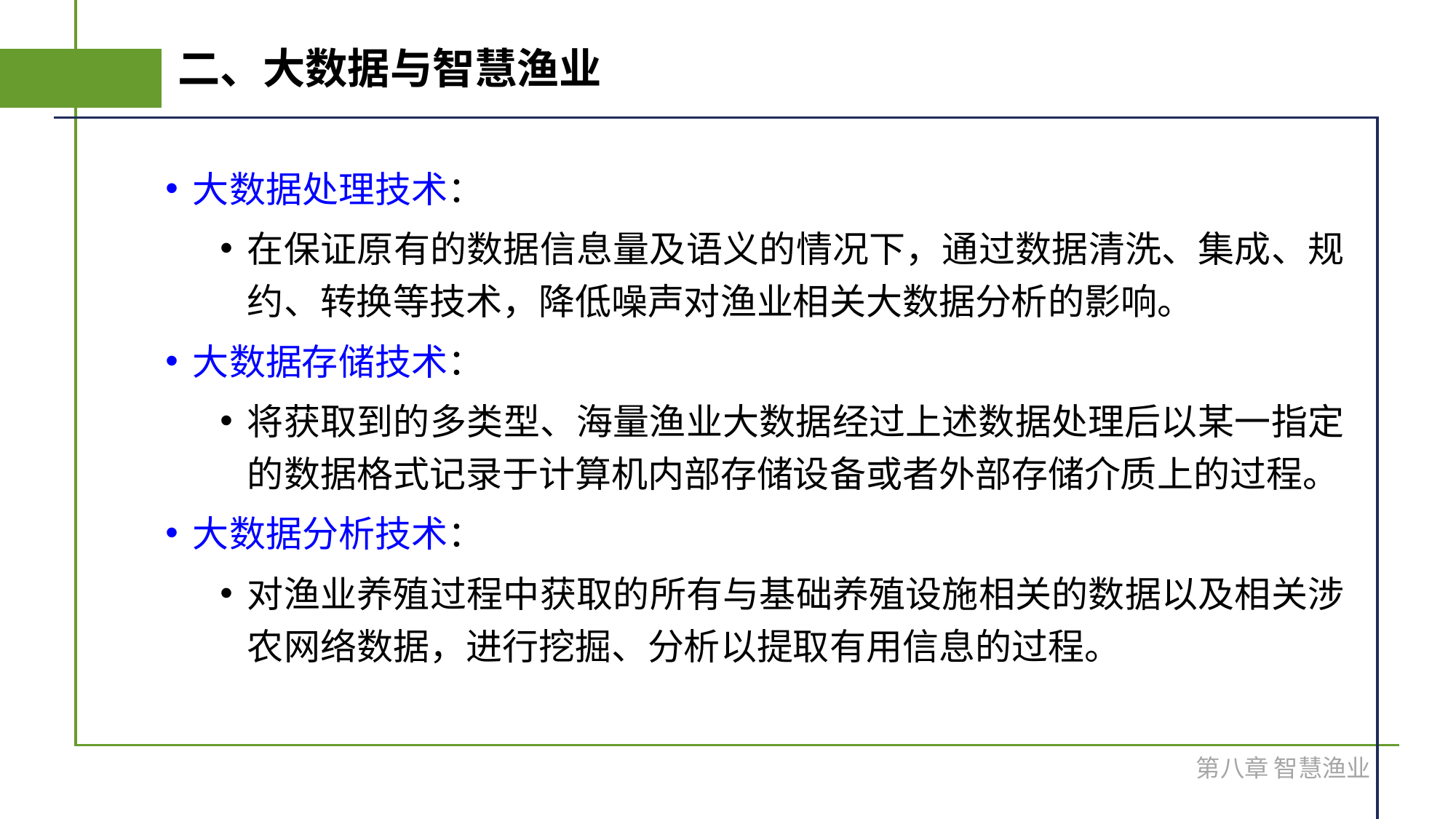

# 二、大数据与智慧渔业
大数据处理技术：
在保证原有的数据信息量及语义的情况下，通过数据清洗、集成、规约、转换等技术，降低噪声对渔业相关大数据分析的影响。
大数据存储技术：
将获取到的多类型、海量渔业大数据经过上述数据处理后以某一指定的数据格式记录于计算机内部存储设备或者外部存储介质上的过程。
大数据分析技术：
对渔业养殖过程中获取的所有与基础养殖设施相关的数据以及相关涉农网络数据，进行挖掘、分析以提取有用信息的过程。
第八章 智慧渔业